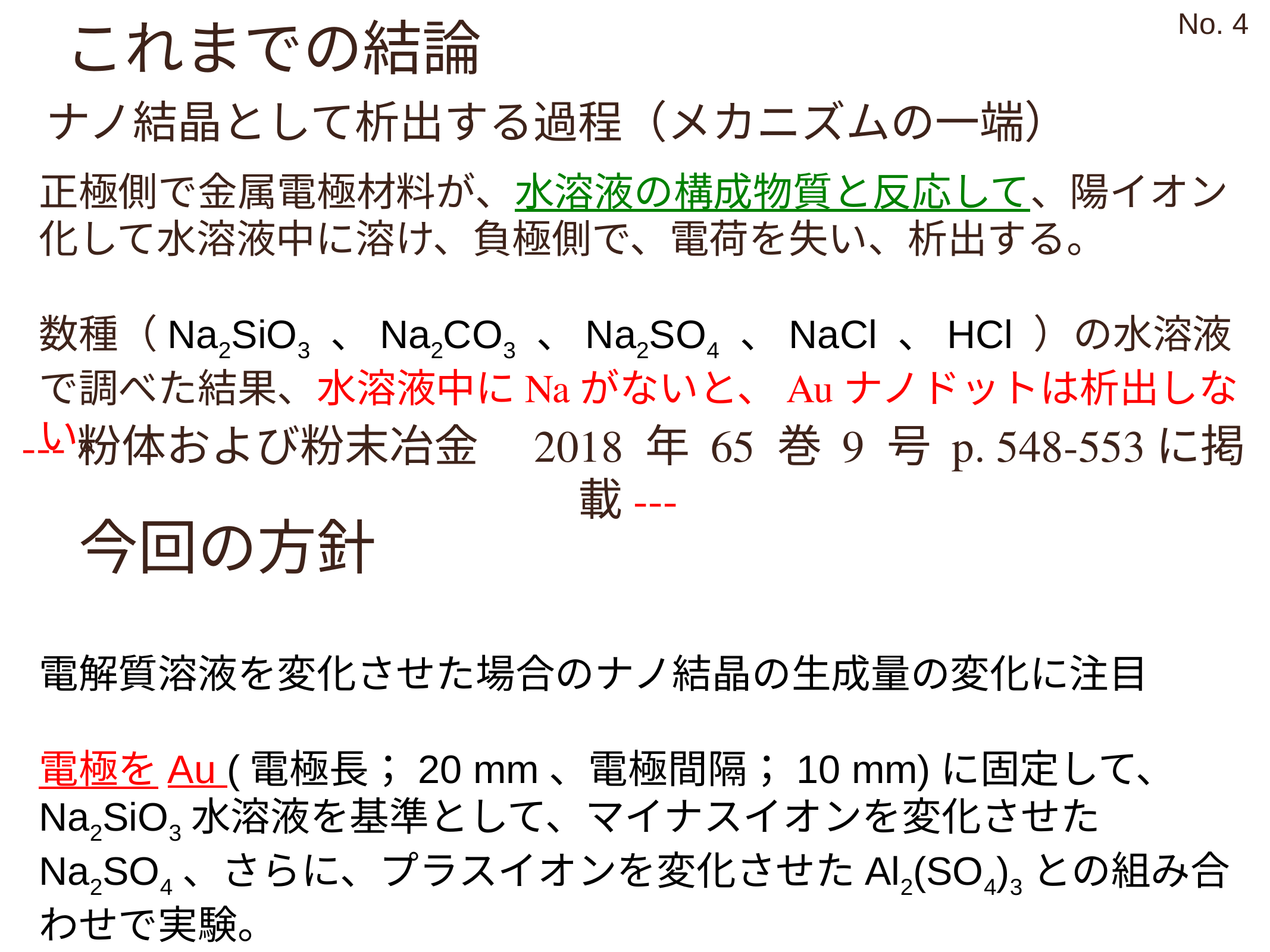

No. 4
これまでの結論
ナノ結晶として析出する過程（メカニズムの一端）
正極側で金属電極材料が、水溶液の構成物質と反応して、陽イオン化して水溶液中に溶け、負極側で、電荷を失い、析出する。

数種（Na2SiO3 、Na2CO3 、Na2SO4 、NaCl 、HCl ）の水溶液で調べた結果、水溶液中にNaがないと、Auナノドットは析出しない。

電解質溶液を変化させた場合のナノ結晶の生成量の変化に注目

電極をAu (電極長；20 mm、電極間隔；10 mm)に固定して、
Na2SiO3水溶液を基準として、マイナスイオンを変化させたNa2SO4、さらに、プラスイオンを変化させたAl2(SO4)3との組み合わせで実験。
追加で、C電極とNa2SiO3水溶液の組み合わせで実験。
---粉体および粉末冶金　2018 年 65 巻 9 号 p. 548-553に掲載---
今回の方針